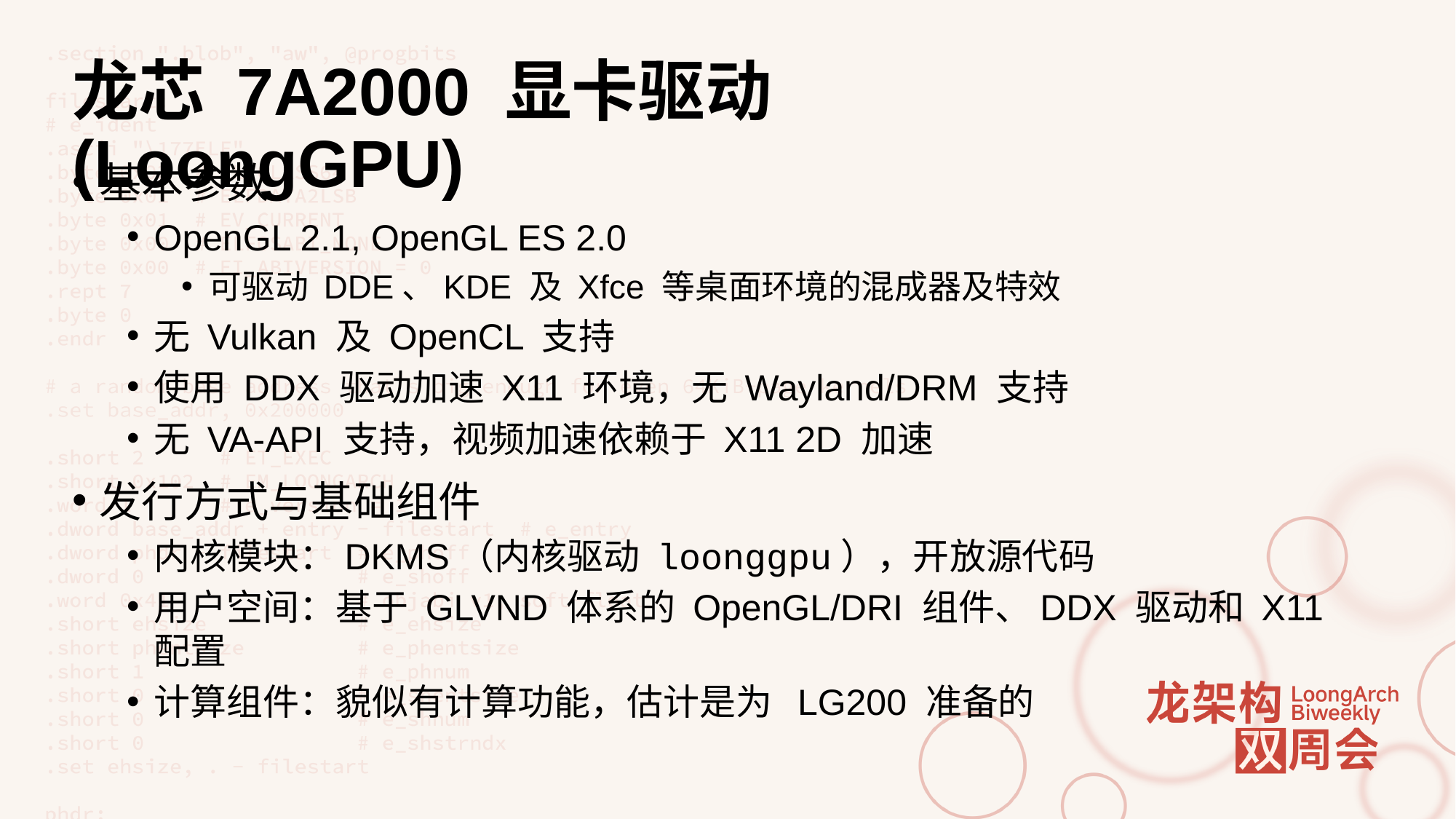

# 龙芯 7A2000 显卡驱动 (LoongGPU)
基本参数
OpenGL 2.1, OpenGL ES 2.0
可驱动 DDE、KDE 及 Xfce 等桌面环境的混成器及特效
无 Vulkan 及 OpenCL 支持
使用 DDX 驱动加速 X11 环境，无 Wayland/DRM 支持
无 VA-API 支持，视频加速依赖于 X11 2D 加速
发行方式与基础组件
内核模块：DKMS（内核驱动 loonggpu），开放源代码
用户空间：基于 GLVND 体系的 OpenGL/DRI 组件、DDX 驱动和 X11 配置
计算组件：貌似有计算功能，估计是为  LG200 准备的